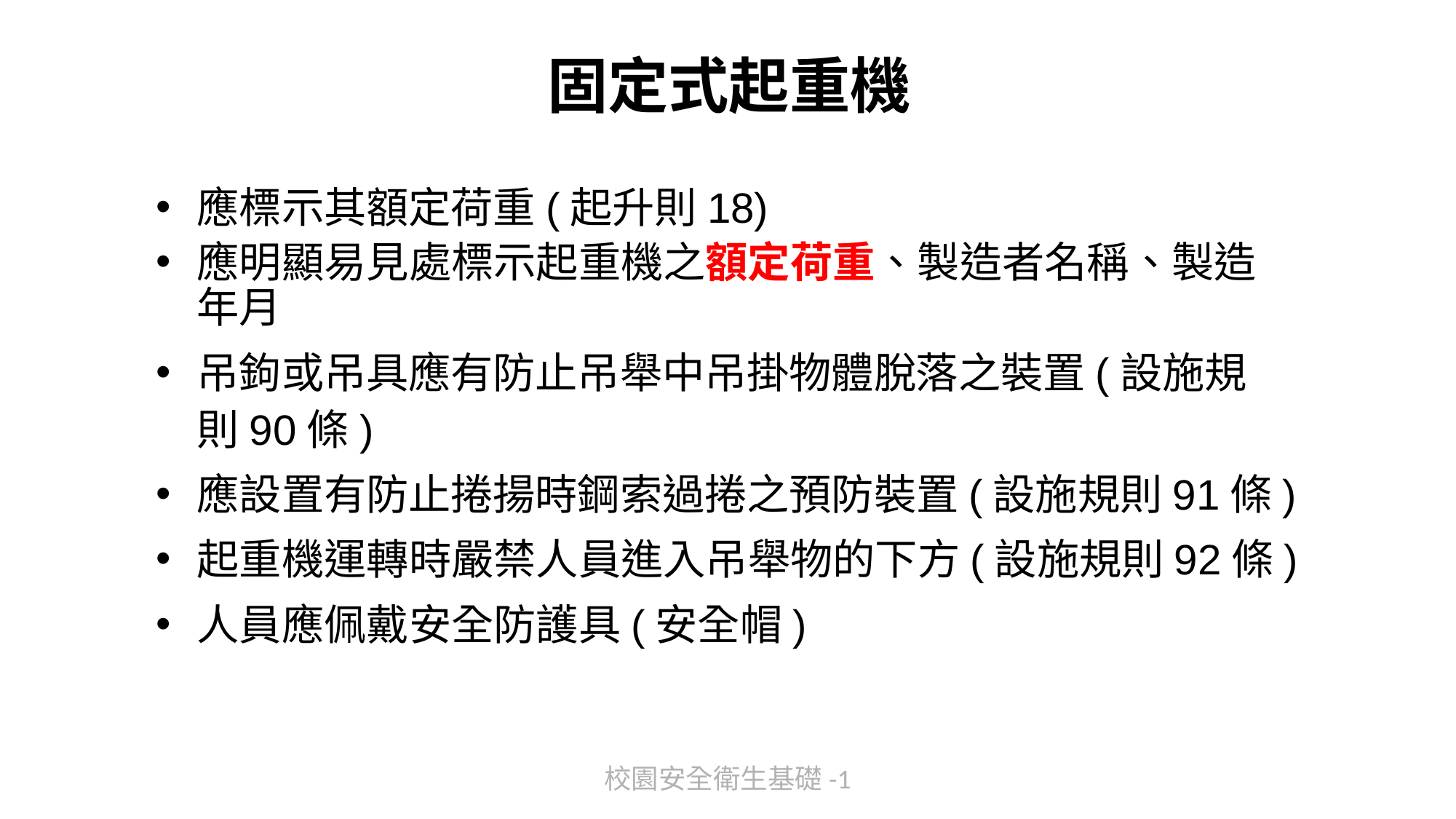

固定式起重機
應標示其額定荷重(起升則18)
應明顯易見處標示起重機之額定荷重、製造者名稱、製造 年月
吊鉤或吊具應有防止吊舉中吊掛物體脫落之裝置(設施規
則90條)
應設置有防止捲揚時鋼索過捲之預防裝置(設施規則91條)
起重機運轉時嚴禁人員進入吊舉物的下方(設施規則92條)
人員應佩戴安全防護具(安全帽)
校園安全衛生基礎-1
208